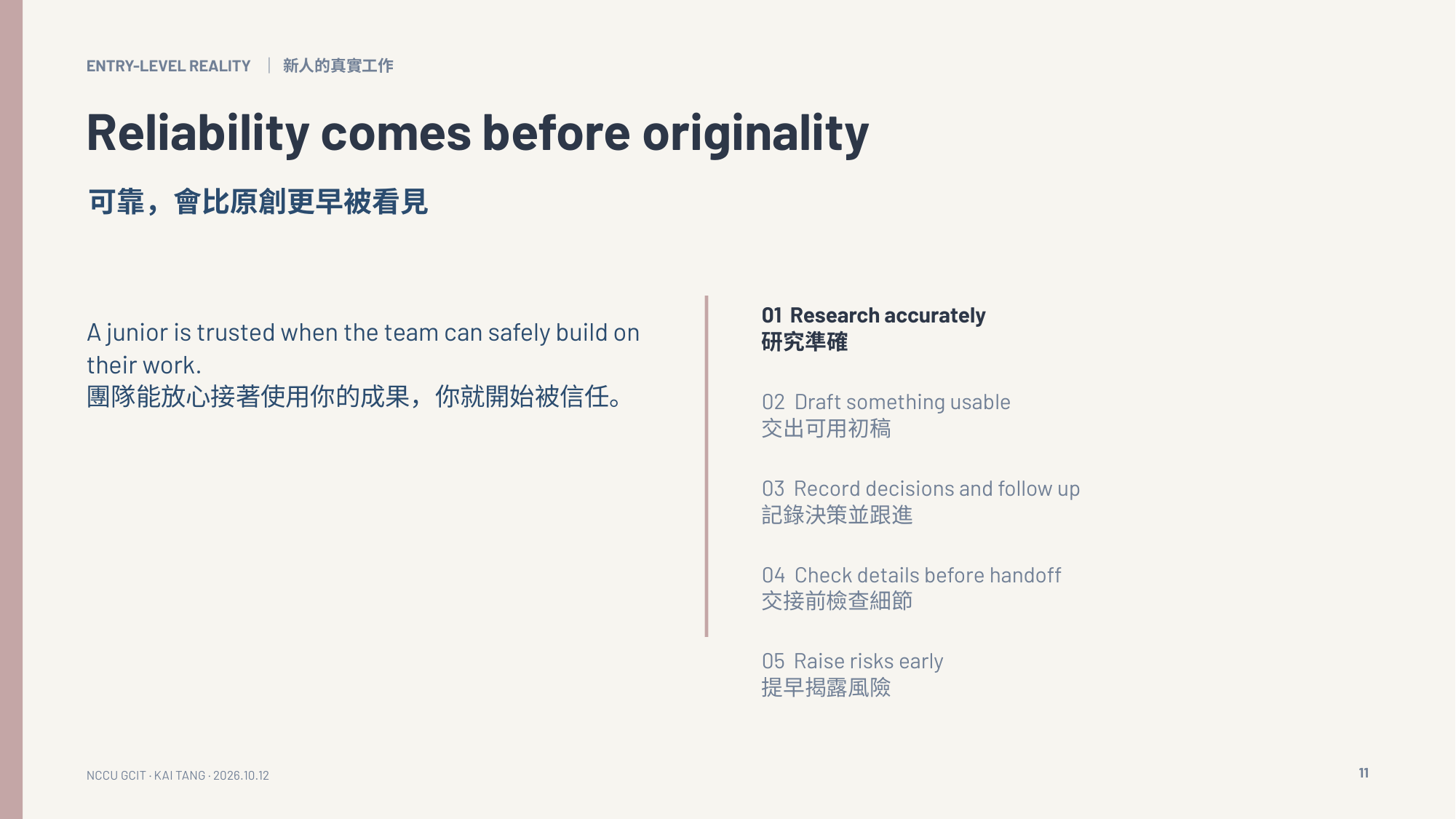

ENTRY-LEVEL REALITY  ｜  新人的真實工作
Reliability comes before originality
可靠，會比原創更早被看見

01  Research accurately
研究準確
A junior is trusted when the team can safely build on their work.
團隊能放心接著使用你的成果，你就開始被信任。
02  Draft something usable
交出可用初稿
03  Record decisions and follow up
記錄決策並跟進
04  Check details before handoff
交接前檢查細節
05  Raise risks early
提早揭露風險
11
NCCU GCIT · KAI TANG · 2026.10.12